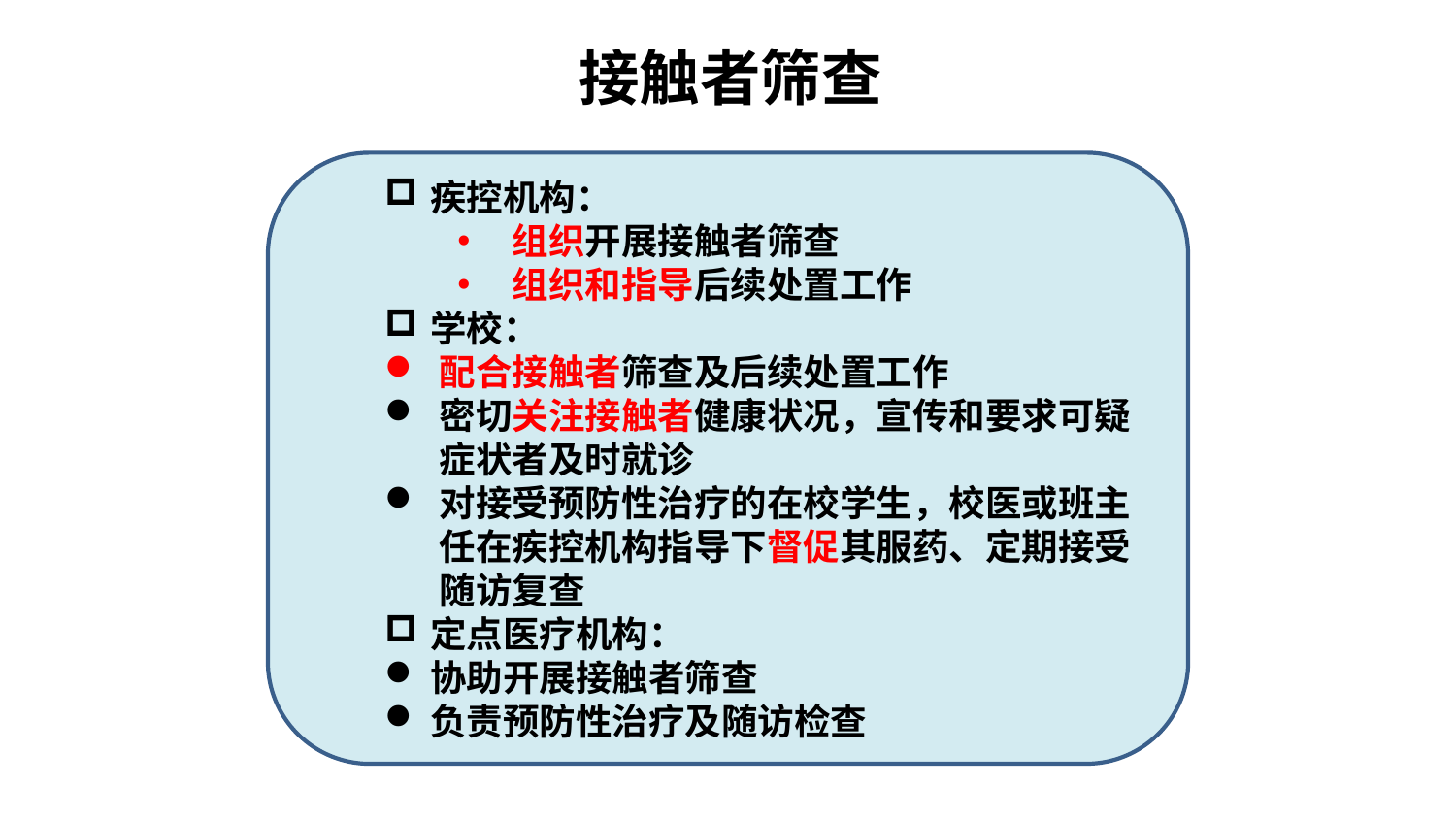

# 接触者筛查
疾控机构：
组织开展接触者筛查
组织和指导后续处置工作
学校：
配合接触者筛查及后续处置工作
密切关注接触者健康状况，宣传和要求可疑症状者及时就诊
对接受预防性治疗的在校学生，校医或班主任在疾控机构指导下督促其服药、定期接受随访复查
定点医疗机构：
协助开展接触者筛查
负责预防性治疗及随访检查